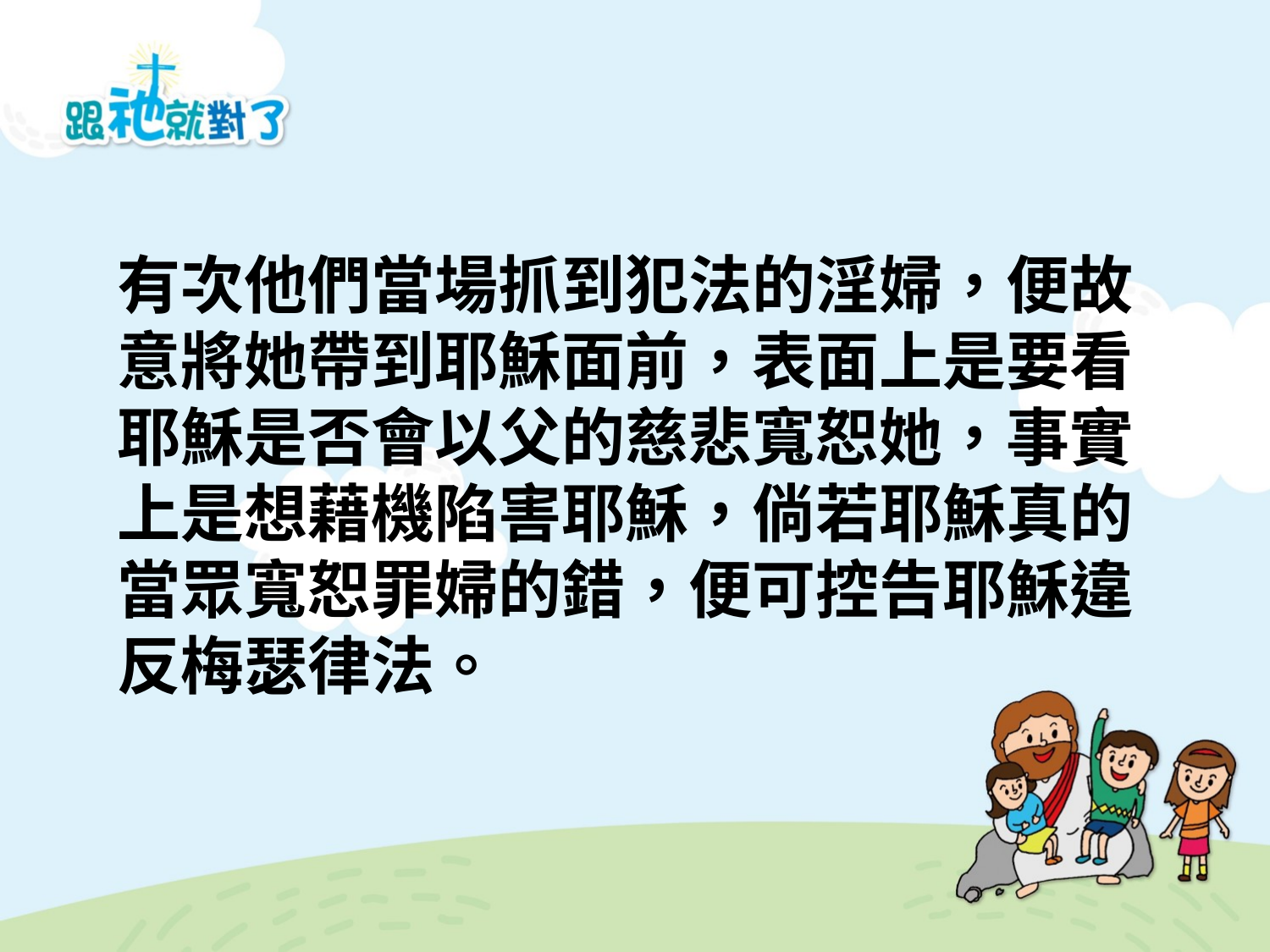

有次他們當場抓到犯法的淫婦，便故意將她帶到耶穌面前，表面上是要看耶穌是否會以父的慈悲寬恕她，事實上是想藉機陷害耶穌，倘若耶穌真的當眾寬恕罪婦的錯，便可控告耶穌違反梅瑟律法。